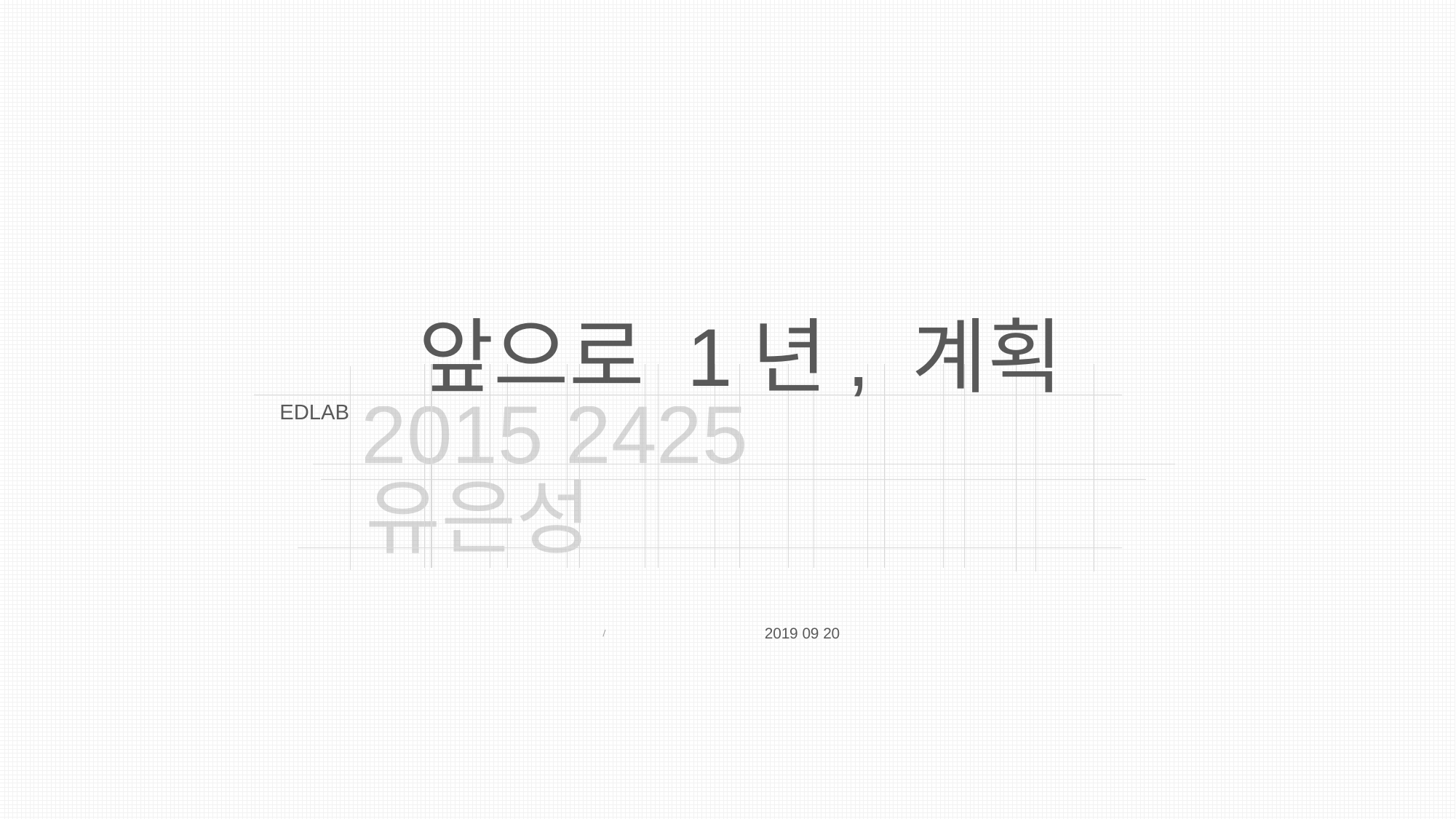

앞으로 1년, 계획
2015 2425
EDLAB
유은성
2019 09 20